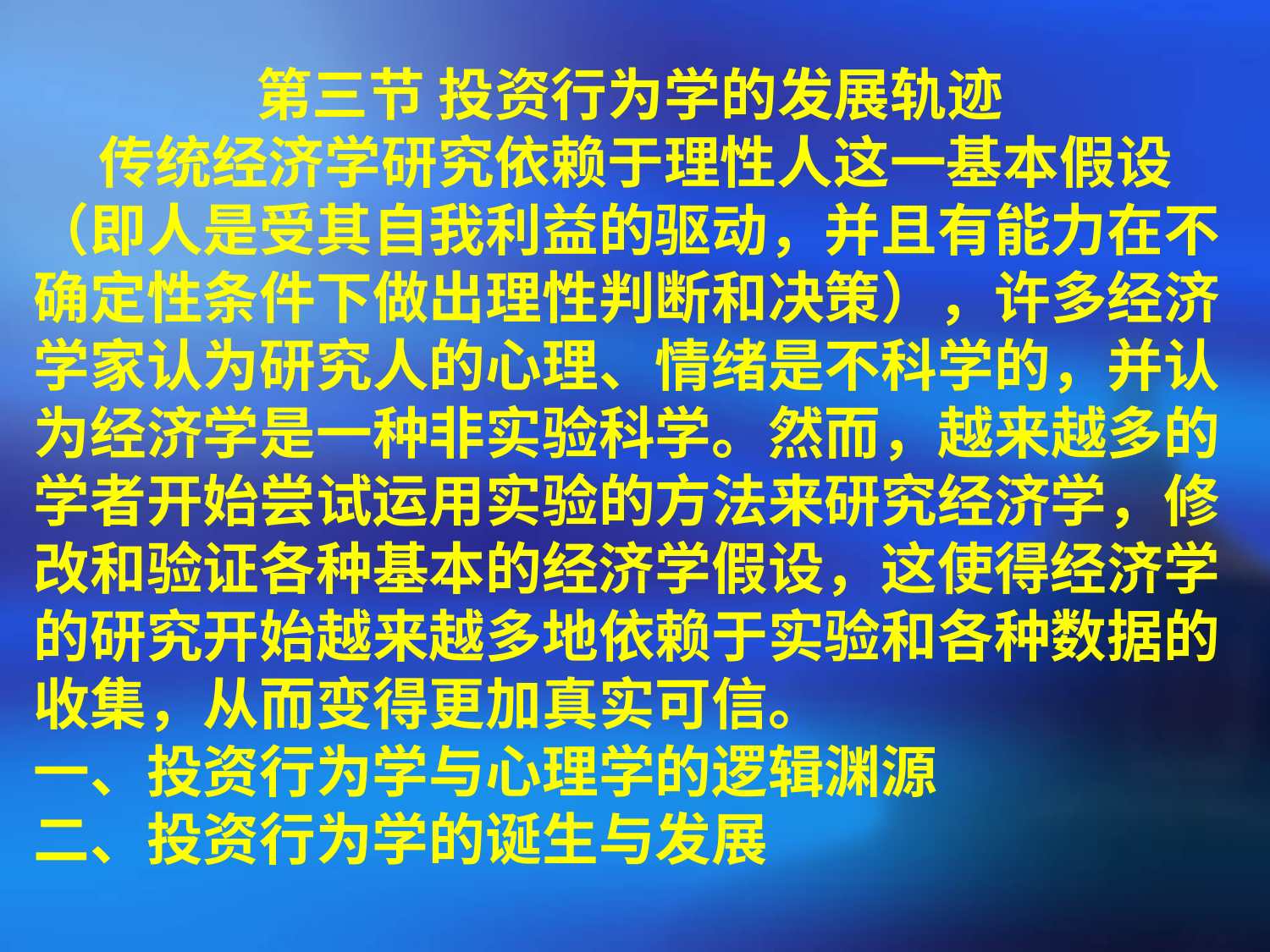

第三节 投资行为学的发展轨迹
    传统经济学研究依赖于理性人这一基本假设（即人是受其自我利益的驱动，并且有能力在不确定性条件下做出理性判断和决策），许多经济学家认为研究人的心理、情绪是不科学的，并认为经济学是一种非实验科学。然而，越来越多的学者开始尝试运用实验的方法来研究经济学，修改和验证各种基本的经济学假设，这使得经济学的研究开始越来越多地依赖于实验和各种数据的收集，从而变得更加真实可信。
一、投资行为学与心理学的逻辑渊源
二、投资行为学的诞生与发展